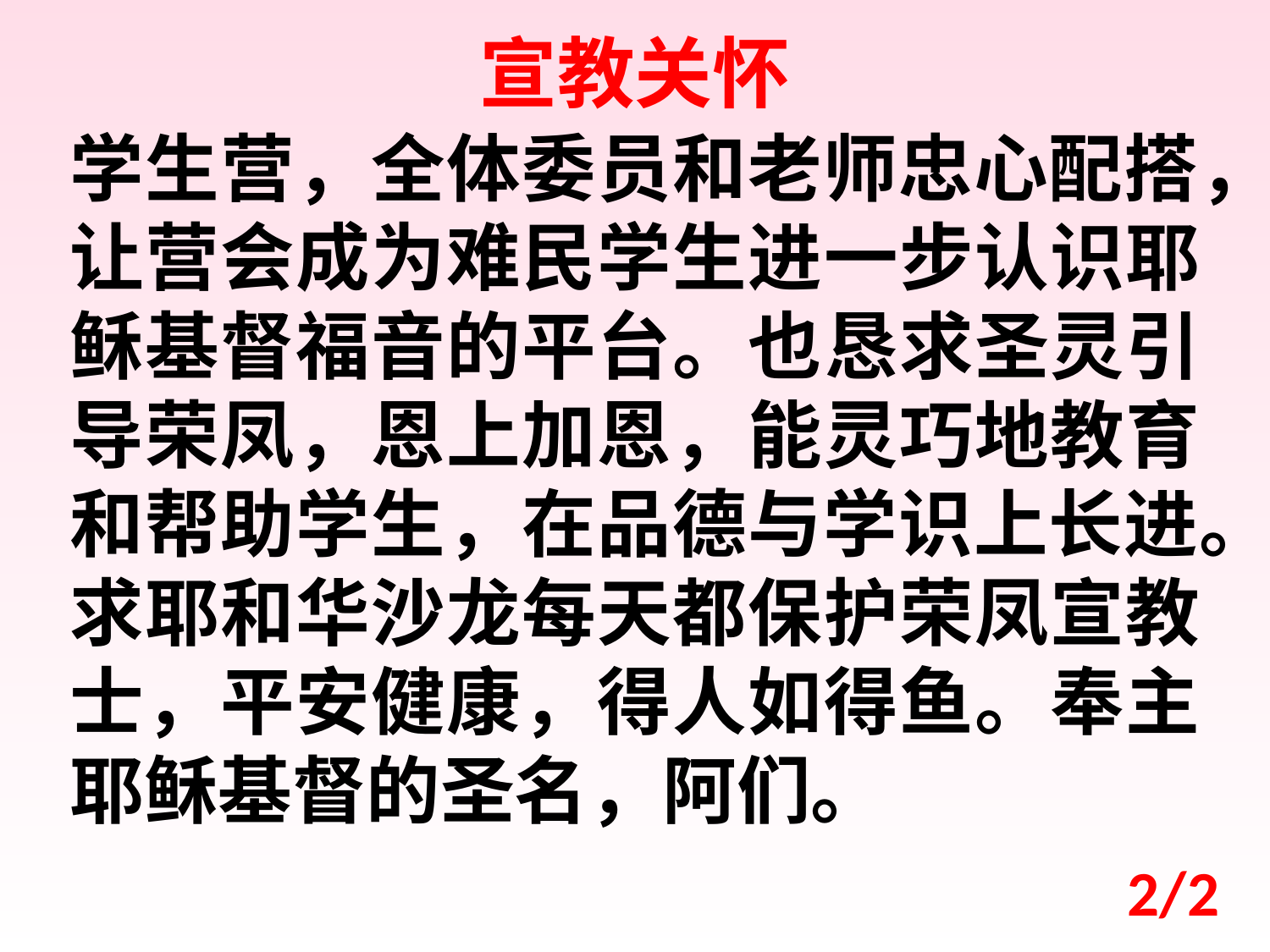

宣教关怀
学生营，全体委员和老师忠心配搭，让营会成为难民学生进一步认识耶稣基督福音的平台。也恳求圣灵引导荣凤，恩上加恩，能灵巧地教育和帮助学生，在品德与学识上长进。求耶和华沙龙每天都保护荣凤宣教士，平安健康，得人如得鱼。奉主耶稣基督的圣名，阿们。
2/2